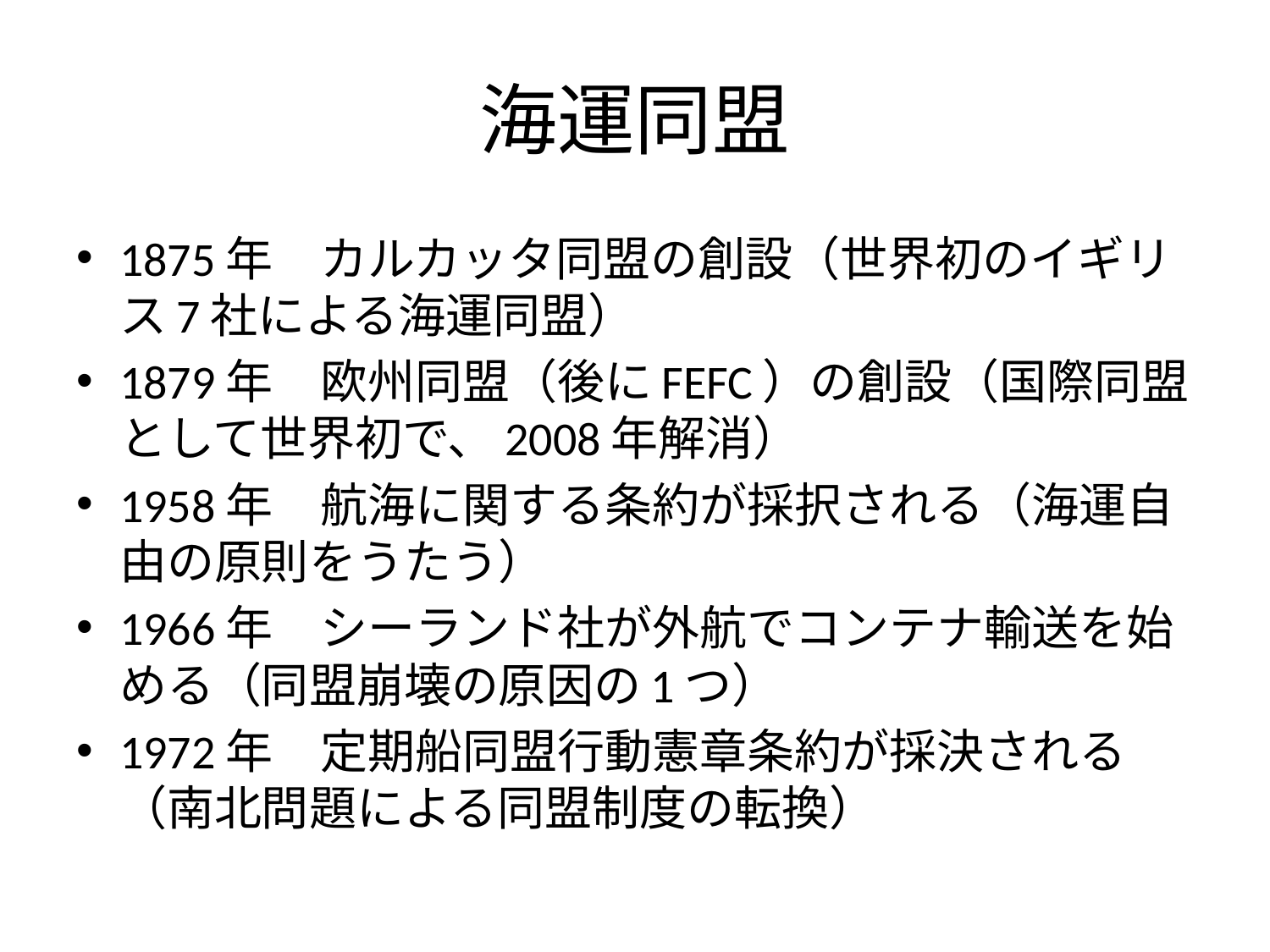

# 海運同盟
1875年　カルカッタ同盟の創設（世界初のイギリス7社による海運同盟）
1879年　欧州同盟（後にFEFC）の創設（国際同盟として世界初で、2008年解消）
1958年　航海に関する条約が採択される（海運自由の原則をうたう）
1966年　シーランド社が外航でコンテナ輸送を始める（同盟崩壊の原因の1つ）
1972年　定期船同盟行動憲章条約が採決される（南北問題による同盟制度の転換）